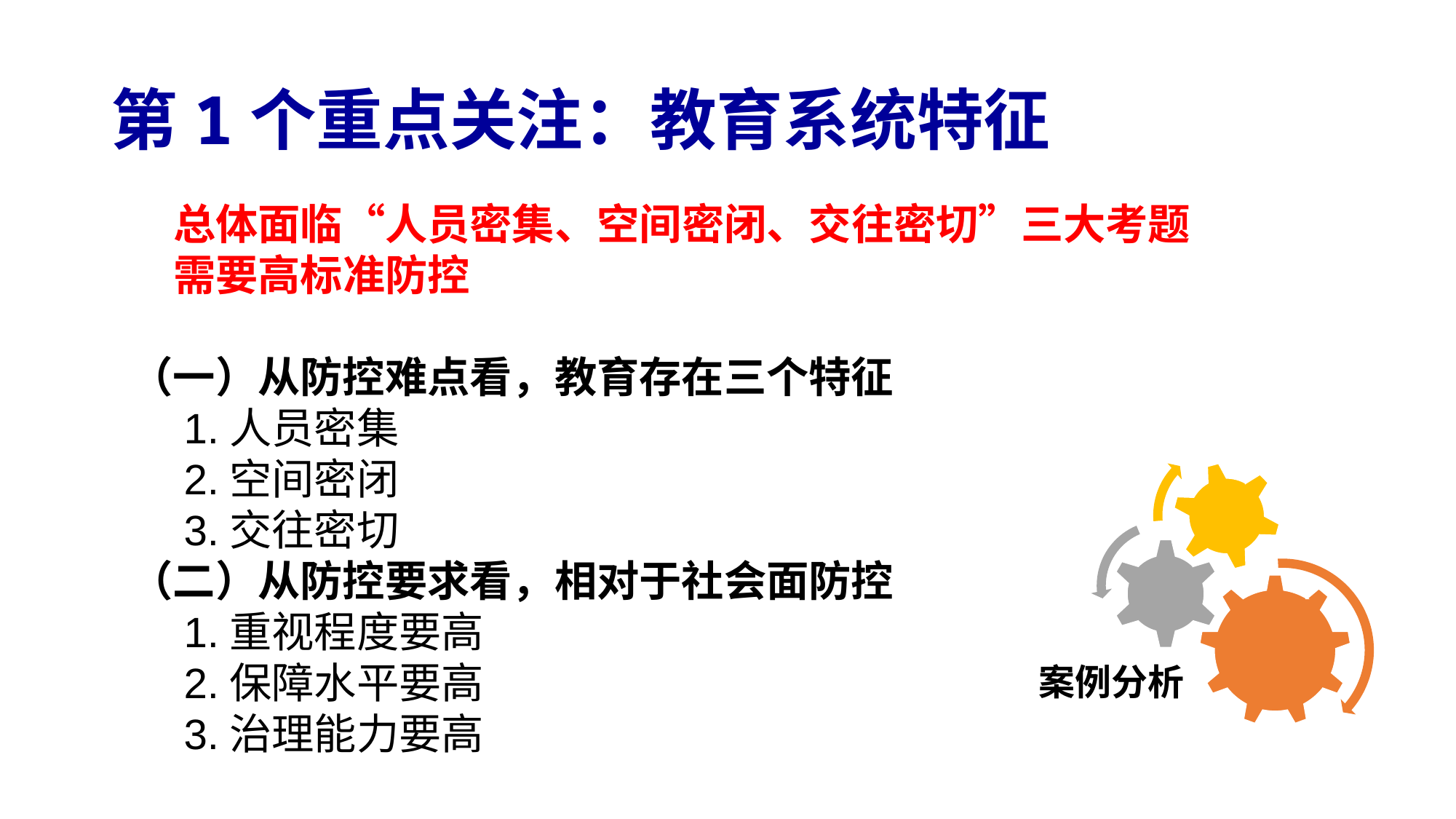

# 第1个重点关注：教育系统特征
总体面临“人员密集、空间密闭、交往密切”三大考题
需要高标准防控

（一）从防控难点看，教育存在三个特征
1.人员密集
2.空间密闭
3.交往密切
（二）从防控要求看，相对于社会面防控
1.重视程度要高
2.保障水平要高
3.治理能力要高

案例分析